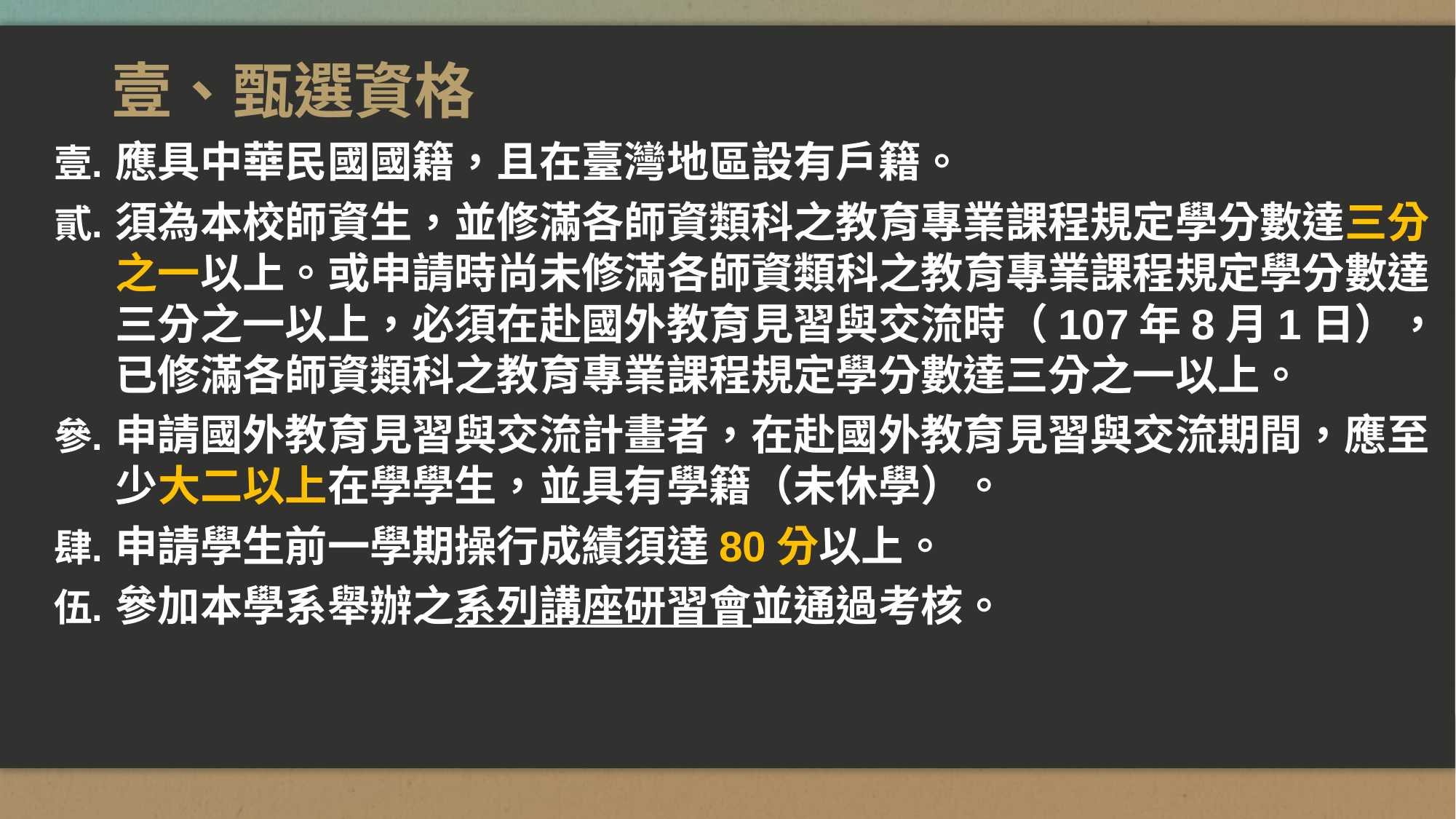

# 壹、甄選資格
應具中華民國國籍，且在臺灣地區設有戶籍。
須為本校師資生，並修滿各師資類科之教育專業課程規定學分數達三分之一以上。或申請時尚未修滿各師資類科之教育專業課程規定學分數達三分之一以上，必須在赴國外教育見習與交流時（107年8月1日），已修滿各師資類科之教育專業課程規定學分數達三分之一以上。
申請國外教育見習與交流計畫者，在赴國外教育見習與交流期間，應至少大二以上在學學生，並具有學籍（未休學）。
申請學生前一學期操行成績須達80分以上。
參加本學系舉辦之系列講座研習會並通過考核。